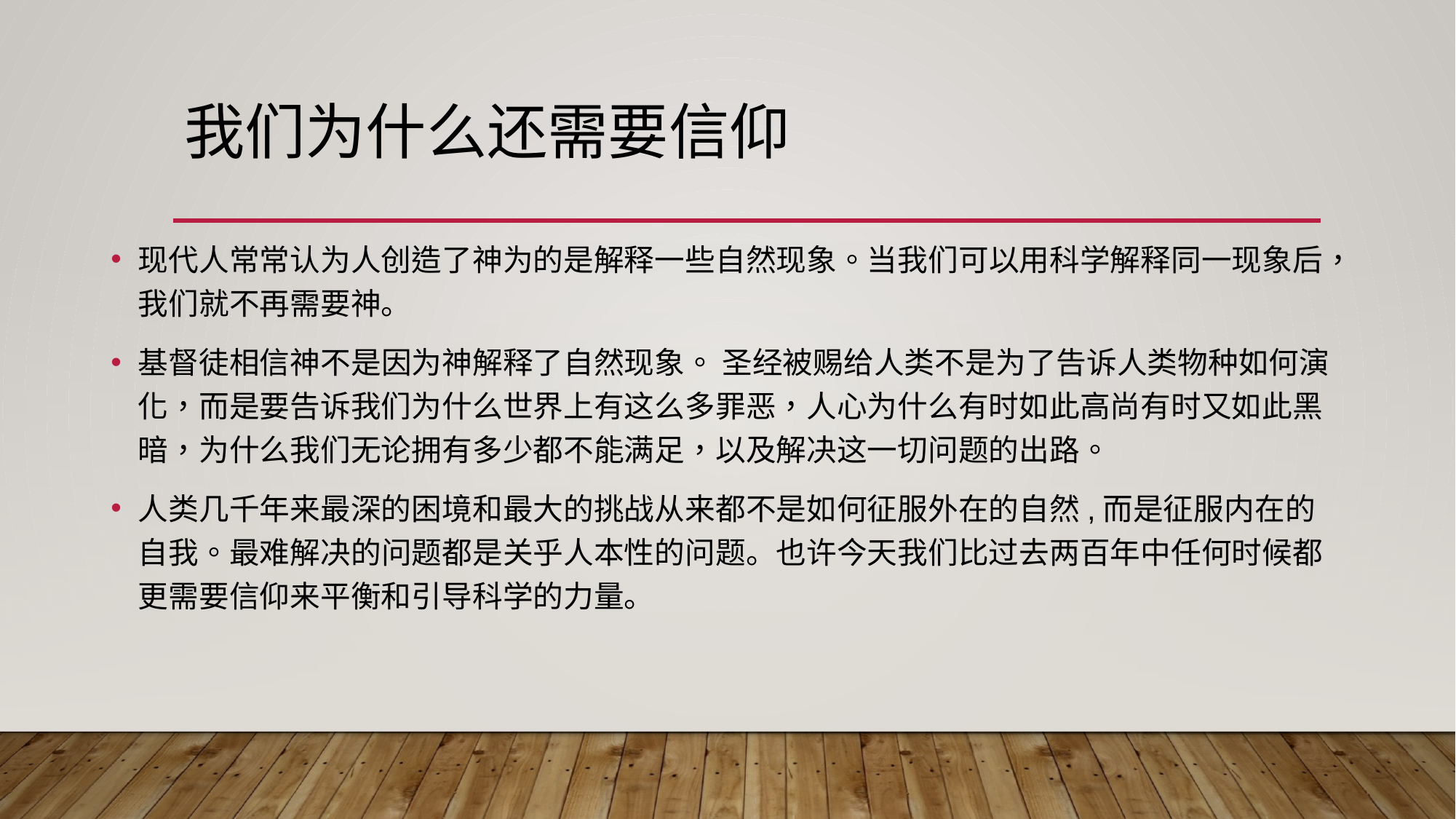

# 我们为什么还需要信仰
现代人常常认为人创造了神为的是解释一些自然现象。当我们可以用科学解释同一现象后，我们就不再需要神。
基督徒相信神不是因为神解释了自然现象。 圣经被赐给人类不是为了告诉人类物种如何演化，而是要告诉我们为什么世界上有这么多罪恶，人心为什么有时如此高尚有时又如此黑暗，为什么我们无论拥有多少都不能满足，以及解决这一切问题的出路。
人类几千年来最深的困境和最大的挑战从来都不是如何征服外在的自然,而是征服内在的自我。最难解决的问题都是关乎人本性的问题。也许今天我们比过去两百年中任何时候都更需要信仰来平衡和引导科学的力量。